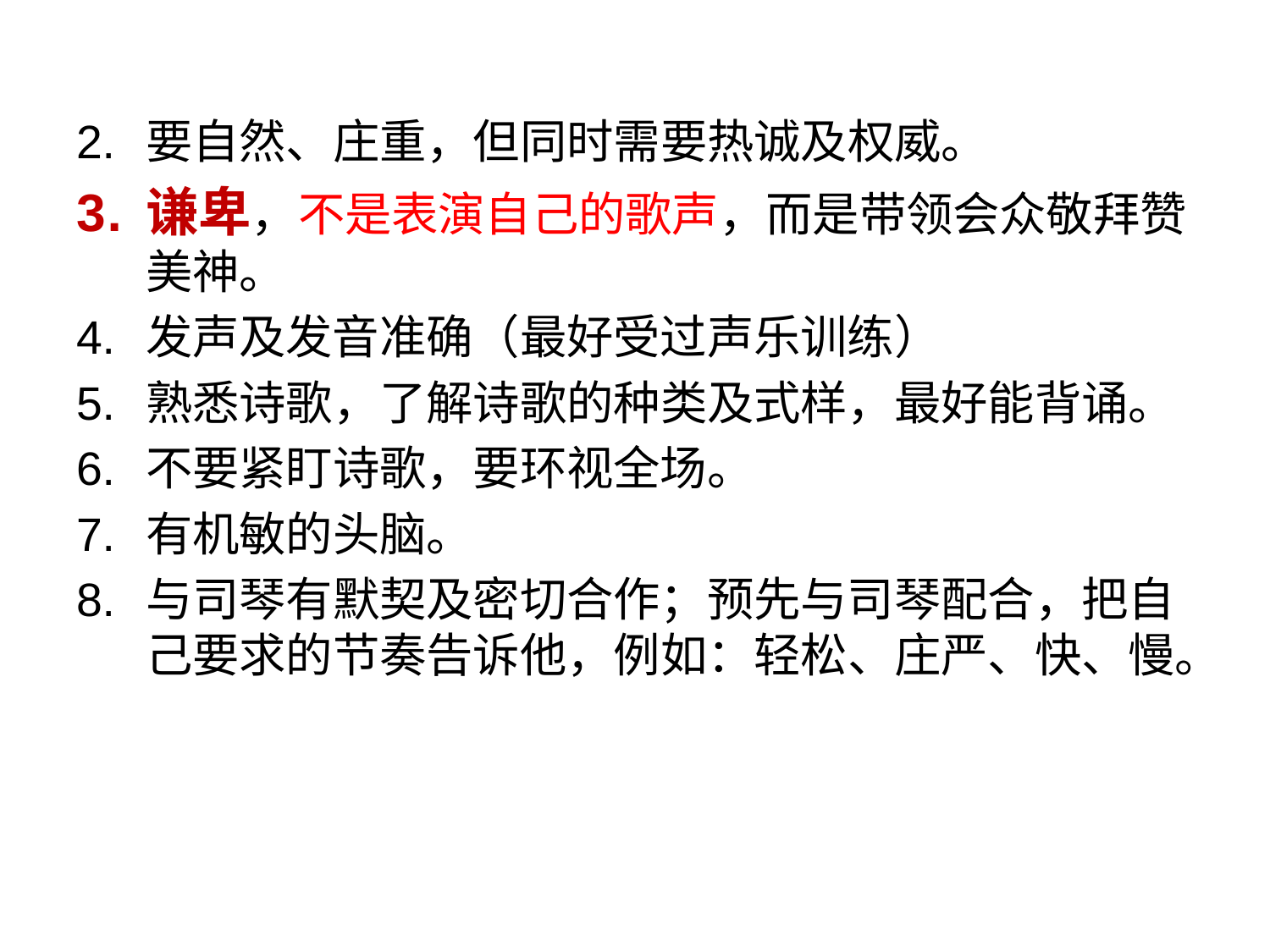

要自然、庄重，但同时需要热诚及权威。
谦卑，不是表演自己的歌声，而是带领会众敬拜赞美神。
发声及发音准确（最好受过声乐训练）
熟悉诗歌，了解诗歌的种类及式样，最好能背诵。
不要紧盯诗歌，要环视全场。
有机敏的头脑。
与司琴有默契及密切合作；预先与司琴配合，把自己要求的节奏告诉他，例如：轻松、庄严、快、慢。